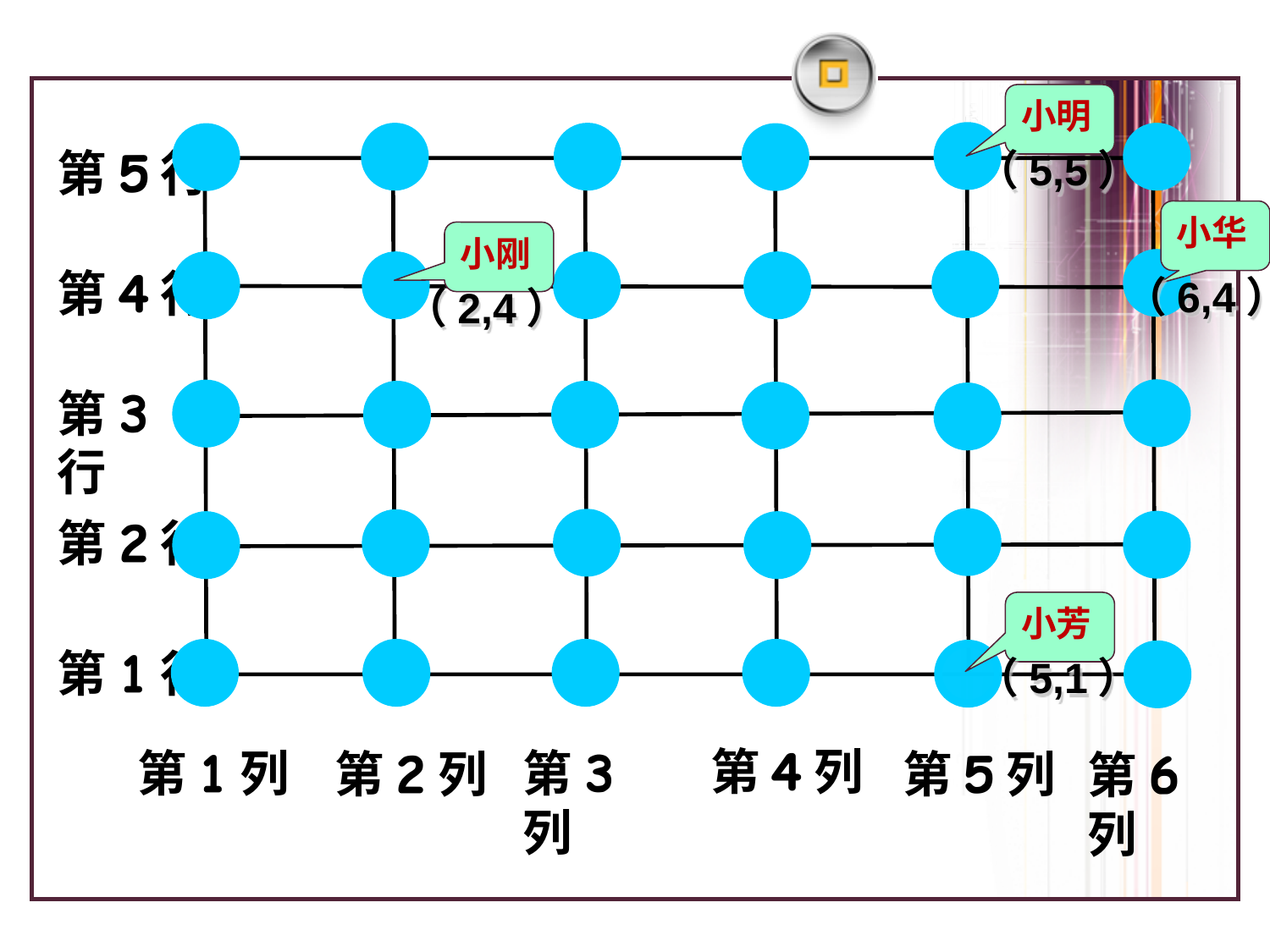

小明

第5行
（5,5）

小华
小刚
第4行
（6,4）
（2,4）
第3行
第2行
小芳
第1行
（5,1）
第4列
第3列
第1列

第2列
第5列

第6列